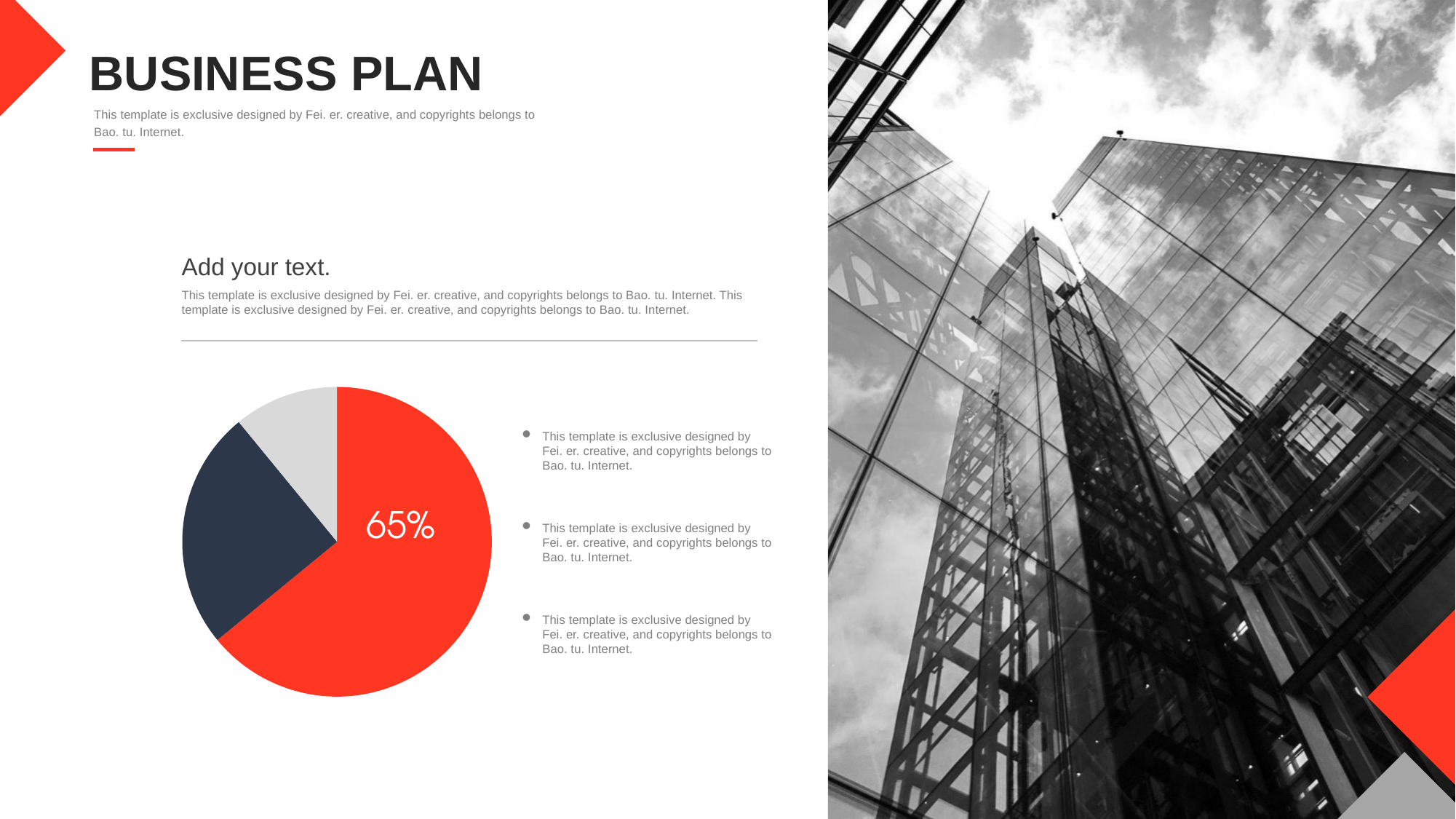

BUSINESS PLAN
This template is exclusive designed by Fei. er. creative, and copyrights belongs to Bao. tu. Internet.
Add your text.
This template is exclusive designed by Fei. er. creative, and copyrights belongs to Bao. tu. Internet. This template is exclusive designed by Fei. er. creative, and copyrights belongs to Bao. tu. Internet.

### Chart

| Category | 销售额 |
|---|---|
| 第一季度 | 8.2 |
| 第二季度 | 3.2 |
| 第三季度 | 1.4 |
This template is exclusive designed by Fei. er. creative, and copyrights belongs to Bao. tu. Internet.

This template is exclusive designed by Fei. er. creative, and copyrights belongs to Bao. tu. Internet.
This template is exclusive designed by Fei. er. creative, and copyrights belongs to Bao. tu. Internet.